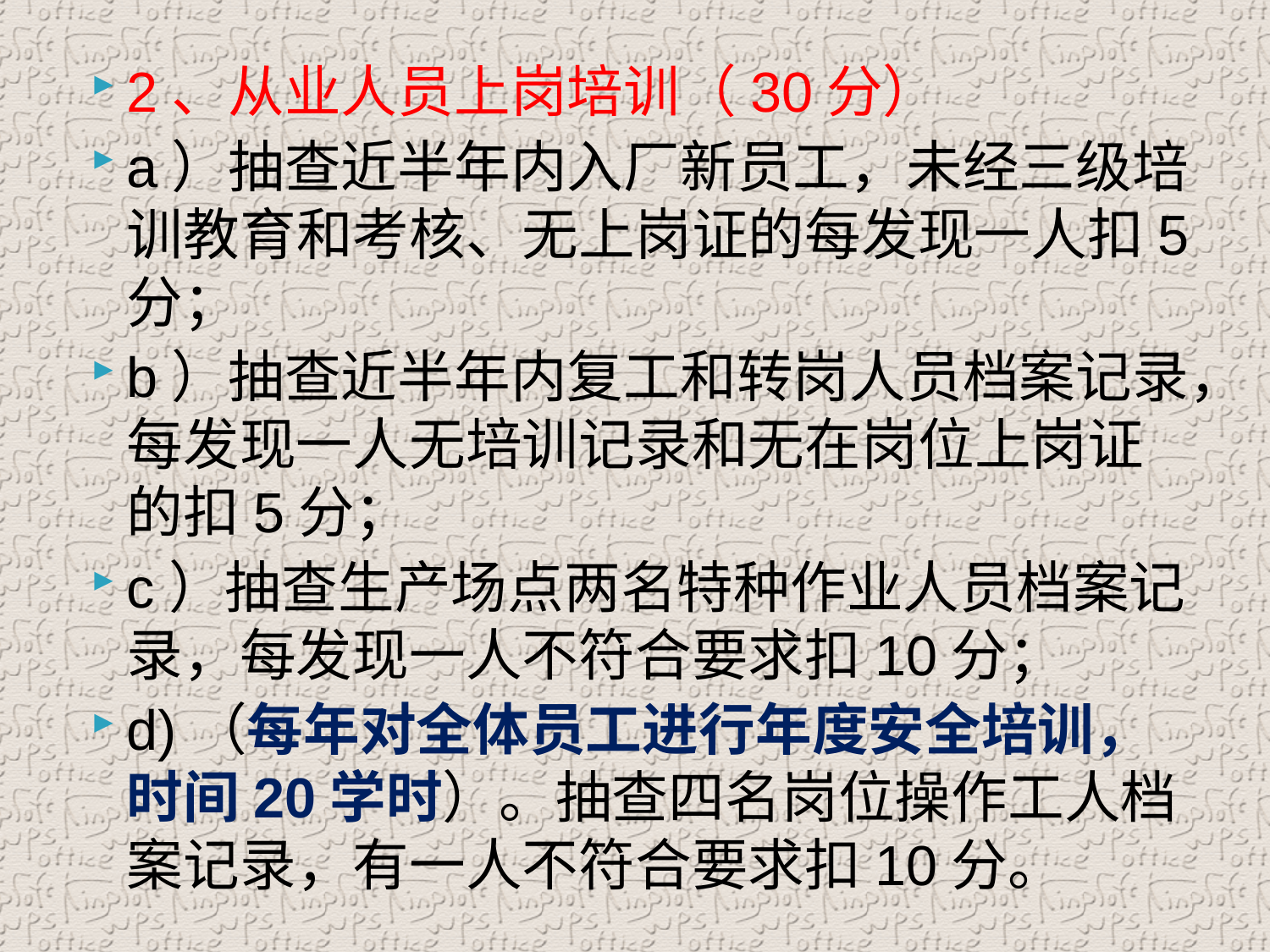

2、从业人员上岗培训（30分）
a）抽查近半年内入厂新员工，未经三级培训教育和考核、无上岗证的每发现一人扣5分；
b）抽查近半年内复工和转岗人员档案记录，每发现一人无培训记录和无在岗位上岗证的扣5分；
c）抽查生产场点两名特种作业人员档案记录，每发现一人不符合要求扣10分；
d)（每年对全体员工进行年度安全培训，时间20学时）。抽查四名岗位操作工人档案记录，有一人不符合要求扣10分。